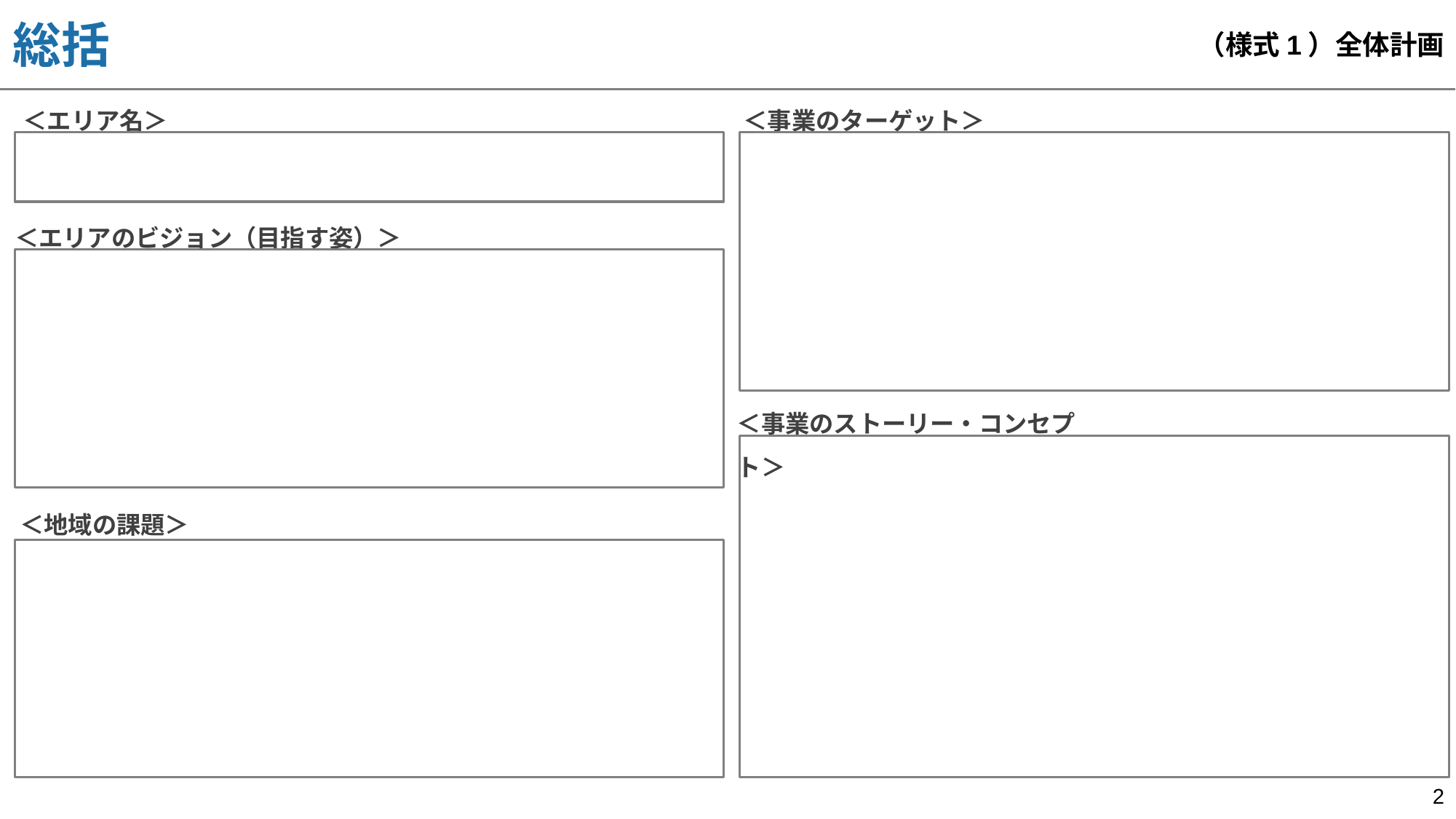

総括
（様式1）全体計画
＜エリア名＞
＜事業のターゲット＞

＜エリアのビジョン（目指す姿）＞

＜事業のストーリー・コンセプト＞

＜地域の課題＞

2